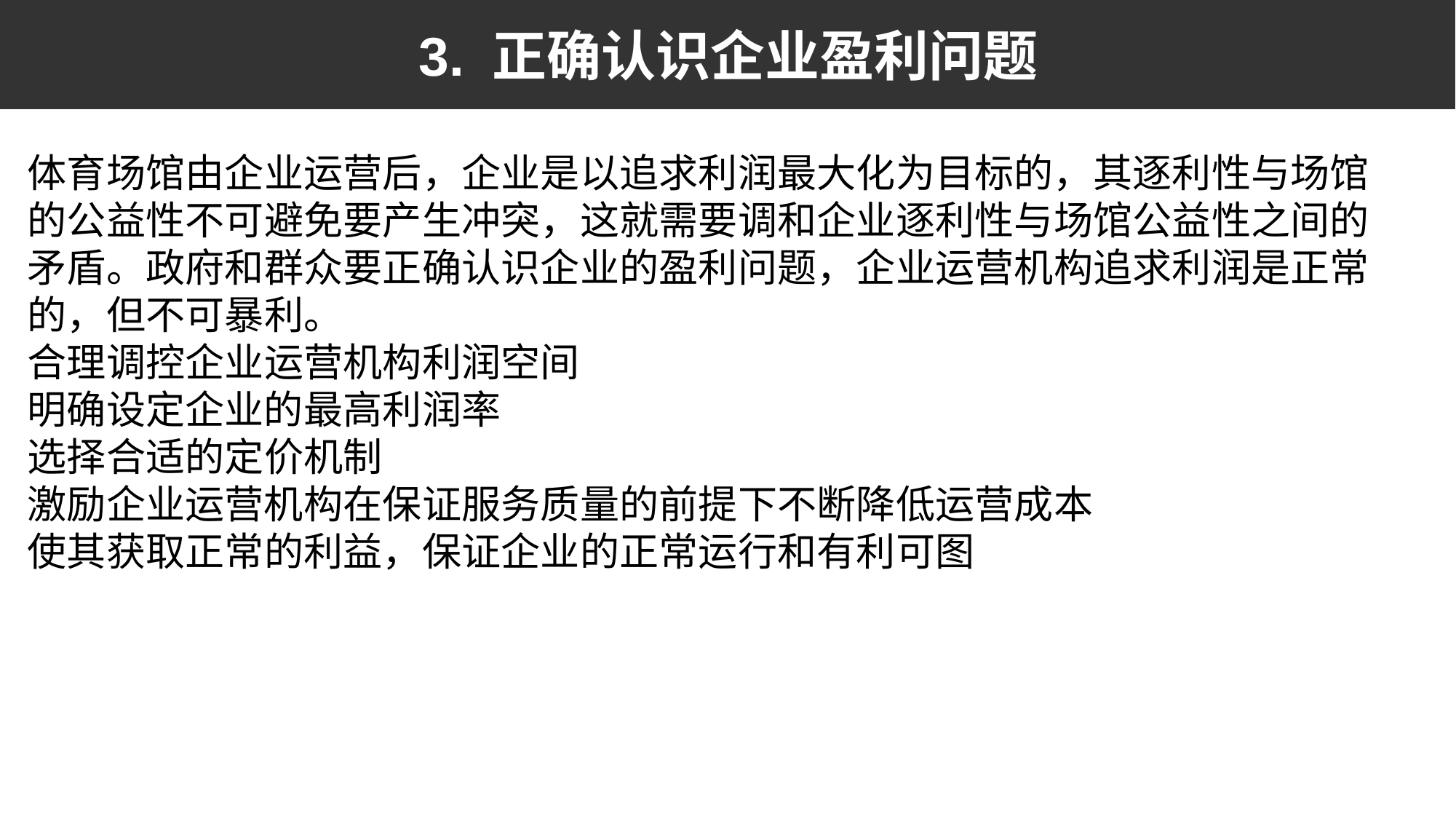

# 3. 正确认识企业盈利问题
体育场馆由企业运营后，企业是以追求利润最大化为目标的，其逐利性与场馆的公益性不可避免要产生冲突，这就需要调和企业逐利性与场馆公益性之间的矛盾。政府和群众要正确认识企业的盈利问题，企业运营机构追求利润是正常的，但不可暴利。
合理调控企业运营机构利润空间
明确设定企业的最高利润率
选择合适的定价机制
激励企业运营机构在保证服务质量的前提下不断降低运营成本
使其获取正常的利益，保证企业的正常运行和有利可图